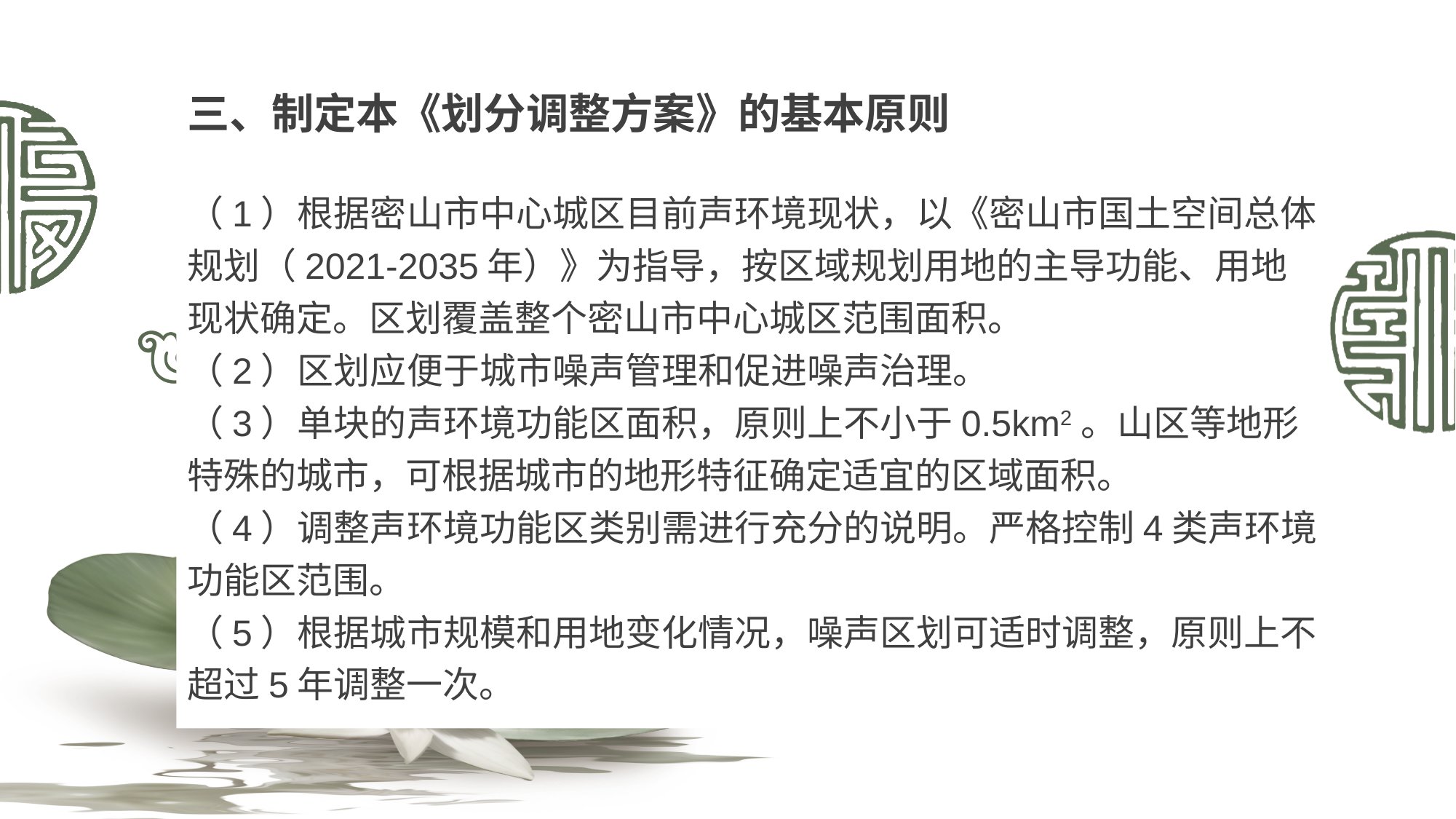

三、制定本《划分调整方案》的基本原则
（1）根据密山市中心城区目前声环境现状，以《密山市国土空间总体规划（2021-2035年）》为指导，按区域规划用地的主导功能、用地现状确定。区划覆盖整个密山市中心城区范围面积。
（2）区划应便于城市噪声管理和促进噪声治理。
（3）单块的声环境功能区面积，原则上不小于0.5km2。山区等地形特殊的城市，可根据城市的地形特征确定适宜的区域面积。
（4）调整声环境功能区类别需进行充分的说明。严格控制4类声环境功能区范围。
（5）根据城市规模和用地变化情况，噪声区划可适时调整，原则上不超过5年调整一次。